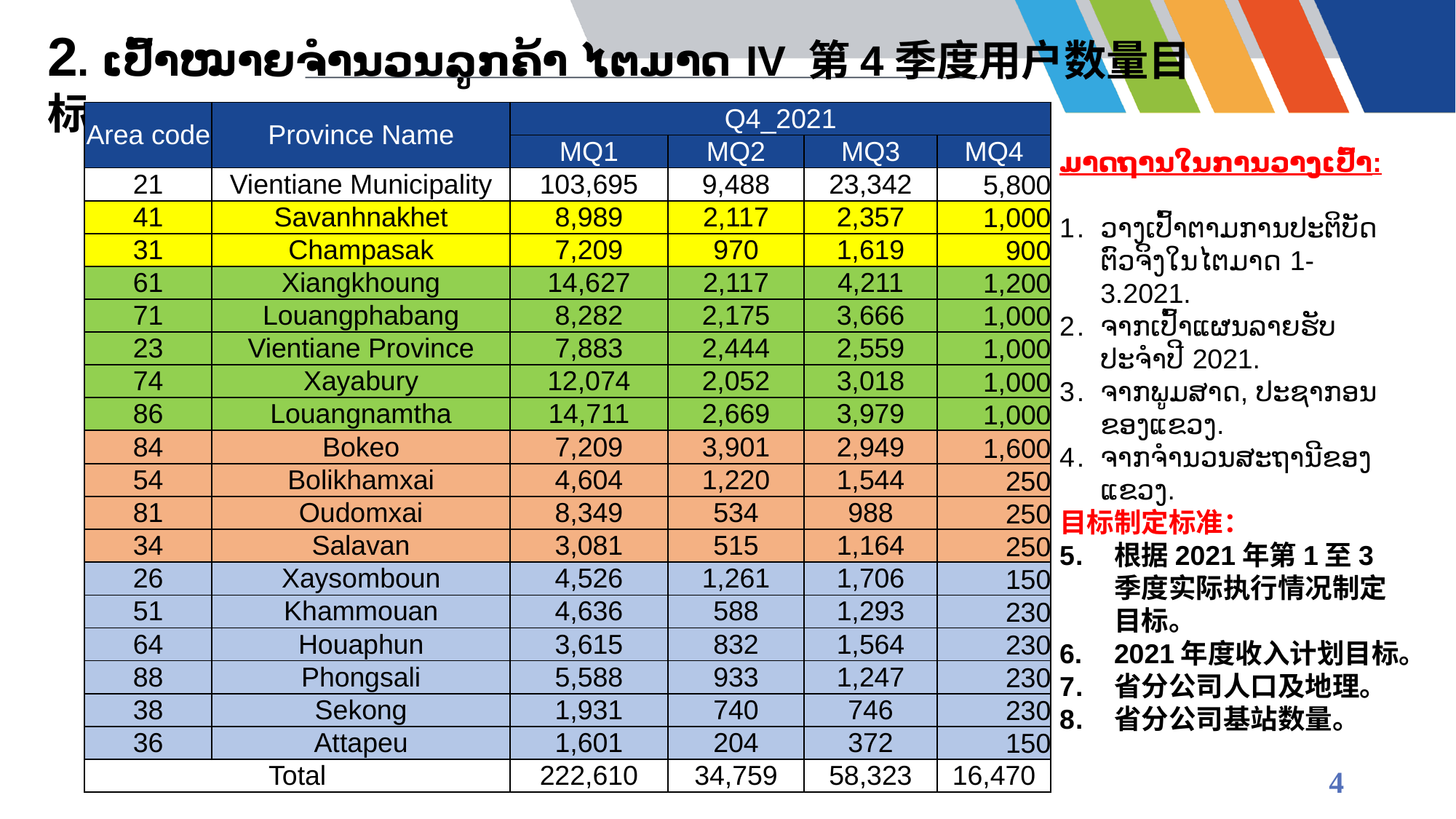

2. ເປົ້າໝາຍຈຳນວນລູກຄ້າ ໄຕມາດ IV 第4季度用户数量目标
| Area code | Province Name | Q4\_2021 |  |  |  |
| --- | --- | --- | --- | --- | --- |
|  |  | MQ1 | MQ2 | MQ3 | MQ4 |
| 21 | Vientiane Municipality | 103,695 | 9,488 | 23,342 | 5,800 |
| 41 | Savanhnakhet | 8,989 | 2,117 | 2,357 | 1,000 |
| 31 | Champasak | 7,209 | 970 | 1,619 | 900 |
| 61 | Xiangkhoung | 14,627 | 2,117 | 4,211 | 1,200 |
| 71 | Louangphabang | 8,282 | 2,175 | 3,666 | 1,000 |
| 23 | Vientiane Province | 7,883 | 2,444 | 2,559 | 1,000 |
| 74 | Xayabury | 12,074 | 2,052 | 3,018 | 1,000 |
| 86 | Louangnamtha | 14,711 | 2,669 | 3,979 | 1,000 |
| 84 | Bokeo | 7,209 | 3,901 | 2,949 | 1,600 |
| 54 | Bolikhamxai | 4,604 | 1,220 | 1,544 | 250 |
| 81 | Oudomxai | 8,349 | 534 | 988 | 250 |
| 34 | Salavan | 3,081 | 515 | 1,164 | 250 |
| 26 | Xaysomboun | 4,526 | 1,261 | 1,706 | 150 |
| 51 | Khammouan | 4,636 | 588 | 1,293 | 230 |
| 64 | Houaphun | 3,615 | 832 | 1,564 | 230 |
| 88 | Phongsali | 5,588 | 933 | 1,247 | 230 |
| 38 | Sekong | 1,931 | 740 | 746 | 230 |
| 36 | Attapeu | 1,601 | 204 | 372 | 150 |
| Total | Total | 222,610 | 34,759 | 58,323 | 16,470 |
ມາດຖານໃນການວາງເປົ້າ:

ວາງເປົ້າຕາມການປະຕິບັດຕົວຈິງໃນໄຕມາດ 1-3.2021.
ຈາກເປົ້າແຜນລາຍຮັບປະຈຳປີ 2021.
ຈາກພູມສາດ, ປະຊາກອນ ຂອງແຂວງ.
ຈາກຈຳນວນສະຖານີຂອງແຂວງ.
目标制定标准：
根据2021年第1至3季度实际执行情况制定目标。
2021年度收入计划目标。
省分公司人口及地理。
省分公司基站数量。

4